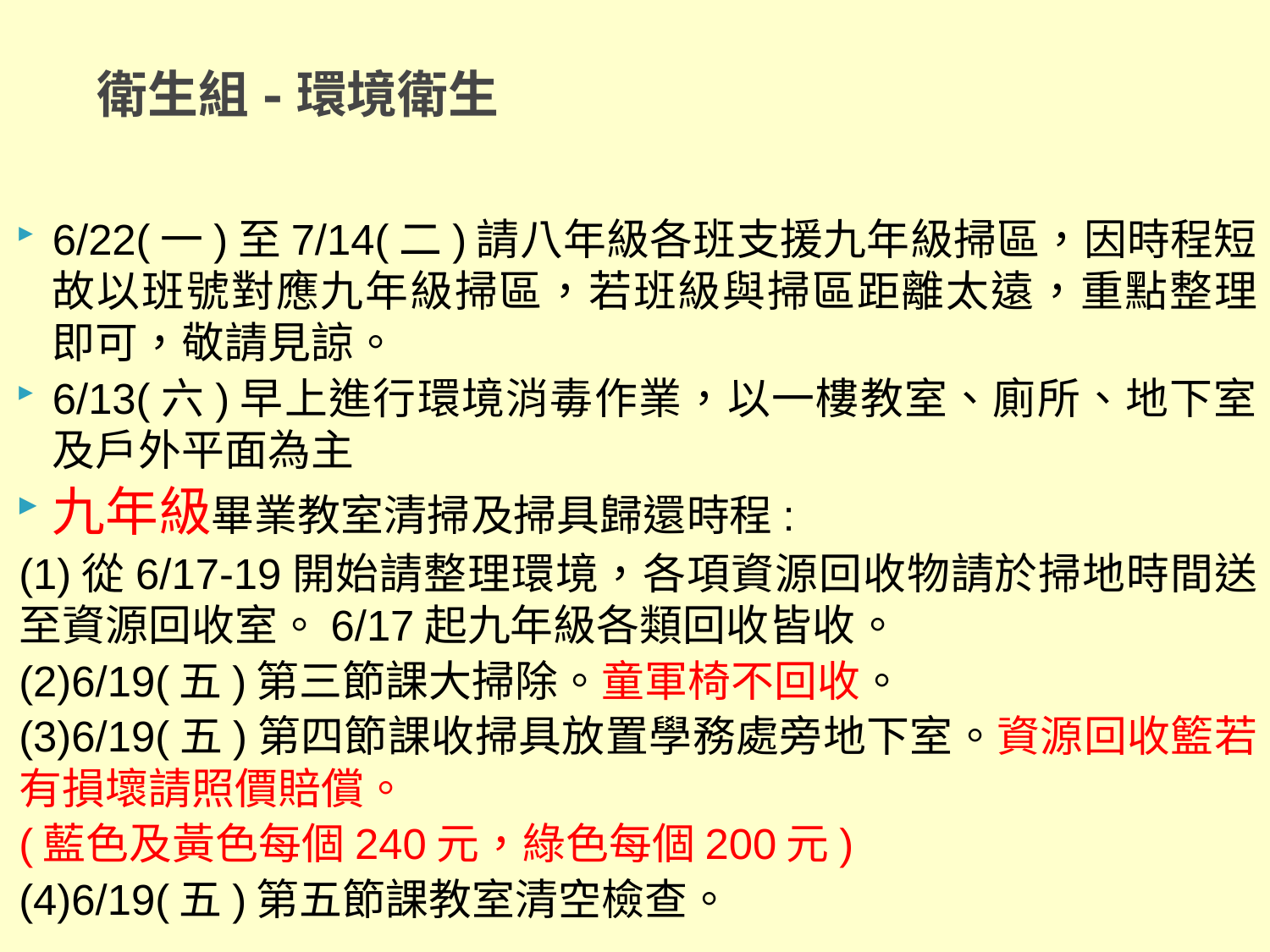

# 衛生組-環境衛生

6/22(一)至7/14(二)請八年級各班支援九年級掃區，因時程短，故以班號對應九年級掃區，若班級與掃區距離太遠，重點整理即可，敬請見諒。
6/13(六)早上進行環境消毒作業，以一樓教室、廁所、地下室及戶外平面為主
九年級畢業教室清掃及掃具歸還時程:
(1)從6/17-19開始請整理環境，各項資源回收物請於掃地時間送至資源回收室。6/17起九年級各類回收皆收。
(2)6/19(五)第三節課大掃除。童軍椅不回收。
(3)6/19(五)第四節課收掃具放置學務處旁地下室。資源回收籃若有損壞請照價賠償。
(藍色及黃色每個240元，綠色每個200元)
(4)6/19(五)第五節課教室清空檢查。